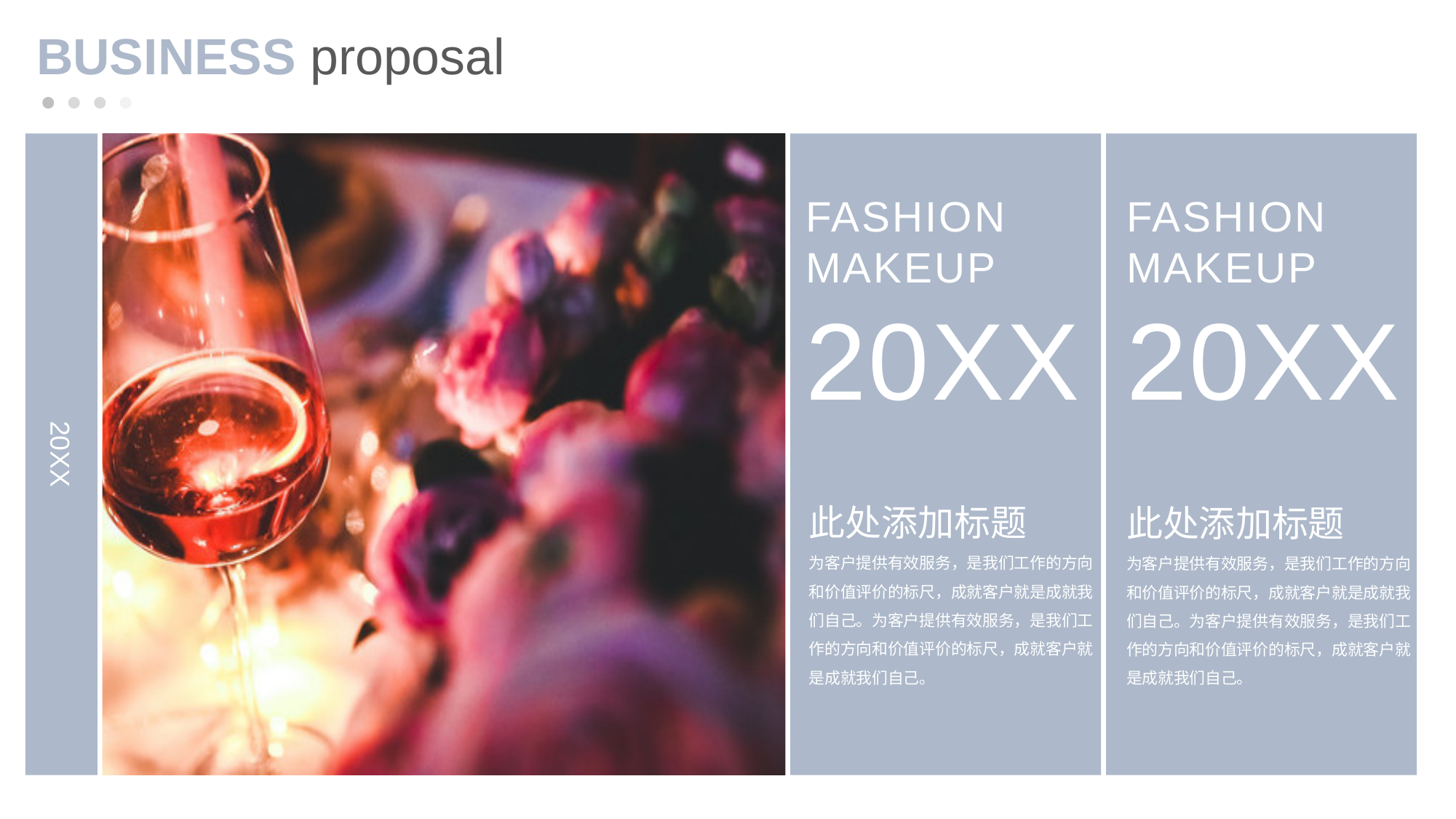

BUSINESS proposal

20XX

FASHION
MAKEUP
20XX
FASHION
MAKEUP
20XX
此处添加标题
为客户提供有效服务，是我们工作的方向和价值评价的标尺，成就客户就是成就我们自己。为客户提供有效服务，是我们工作的方向和价值评价的标尺，成就客户就是成就我们自己。
此处添加标题
为客户提供有效服务，是我们工作的方向和价值评价的标尺，成就客户就是成就我们自己。为客户提供有效服务，是我们工作的方向和价值评价的标尺，成就客户就是成就我们自己。